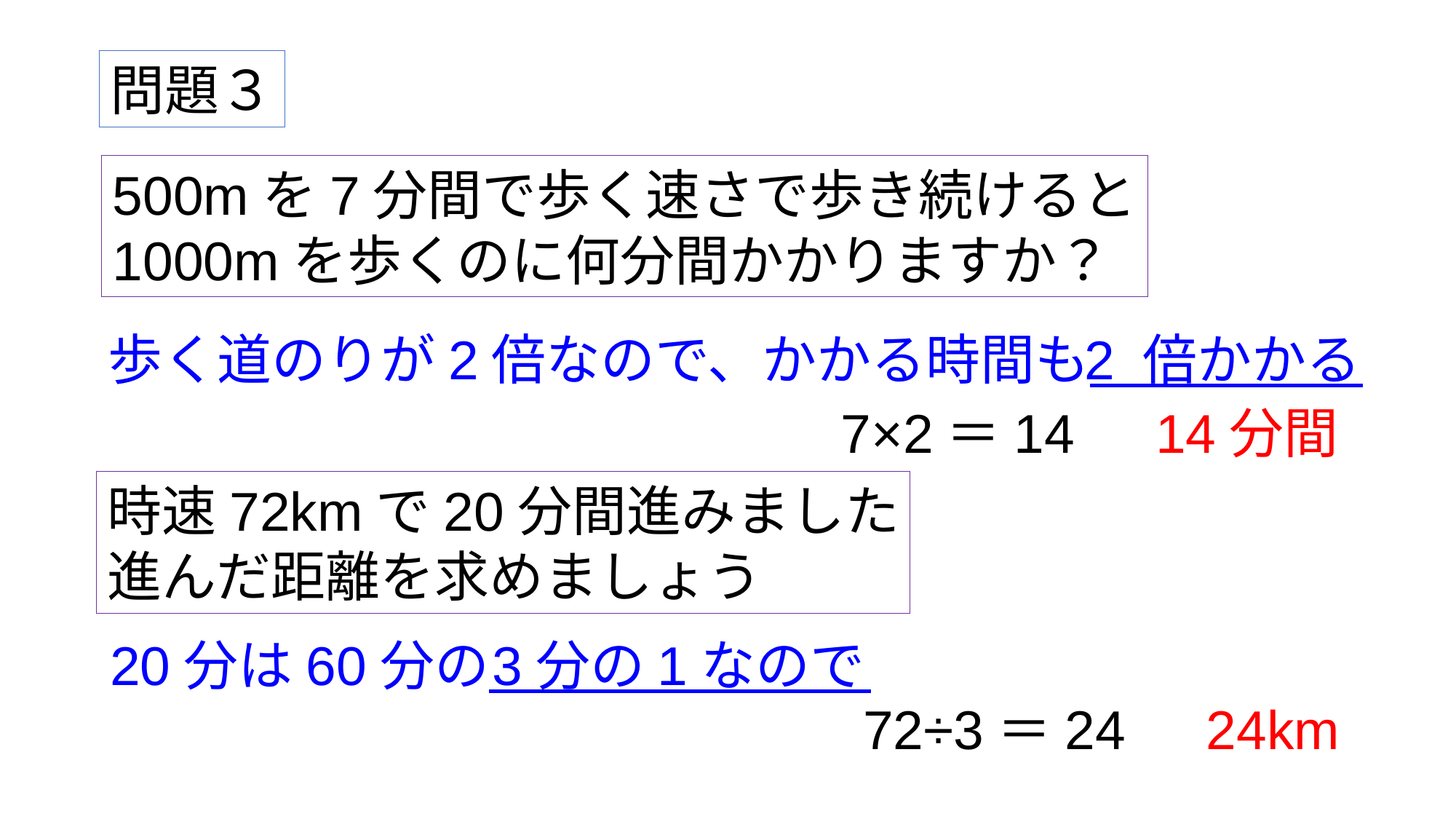

問題３
500mを7分間で歩く速さで歩き続けると
1000mを歩くのに何分間かかりますか？
歩く道のりが2倍なので、かかる時間も
2 倍かかる
7×2＝14　14分間
時速72kmで20分間進みました
進んだ距離を求めましょう
3分の1なので
20分は60分の
72÷3＝24　24km